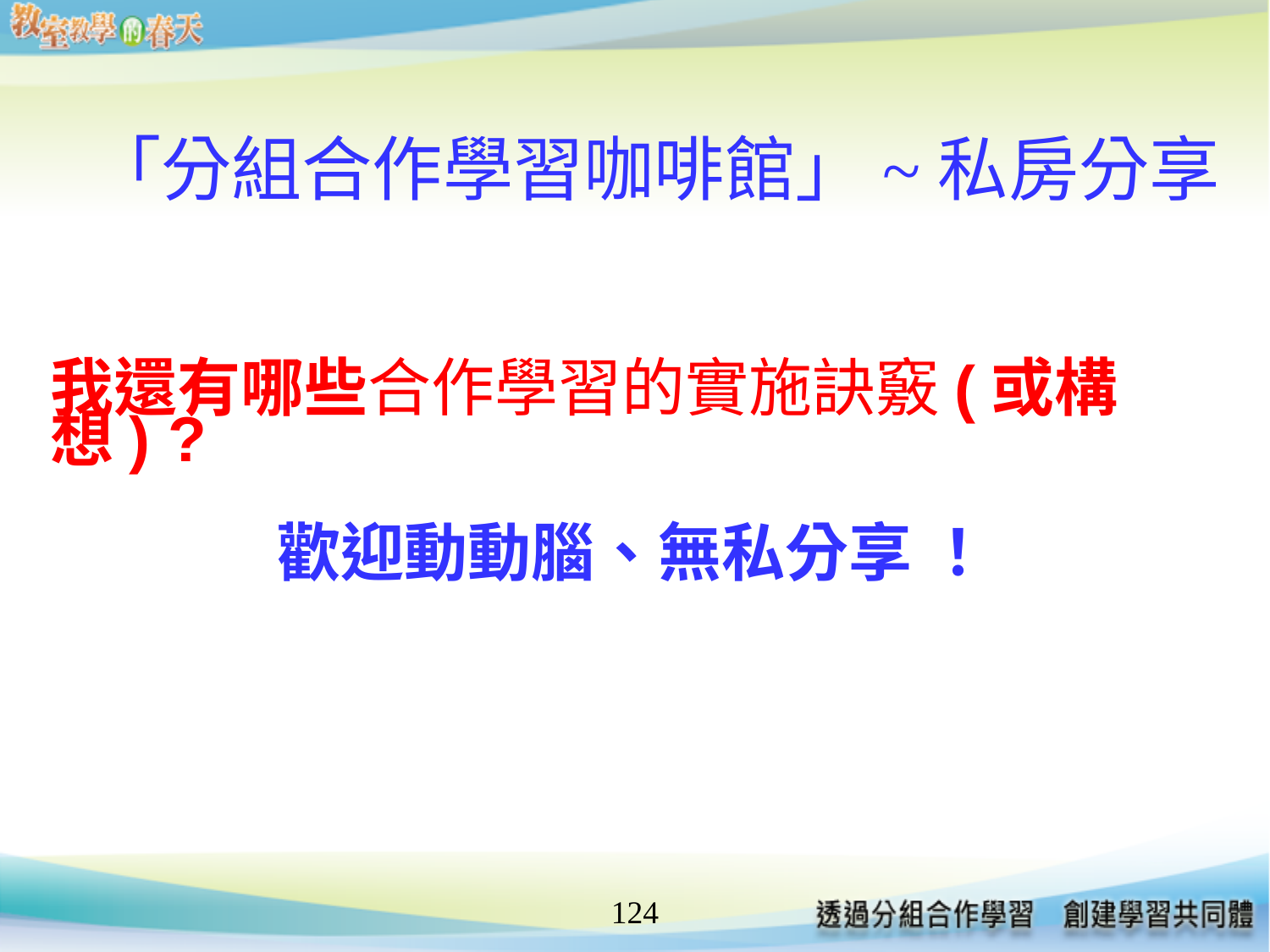

「分組合作學習咖啡館」~私房分享
我還有哪些合作學習的實施訣竅(或構想) ?
歡迎動動腦、無私分享 ！
124